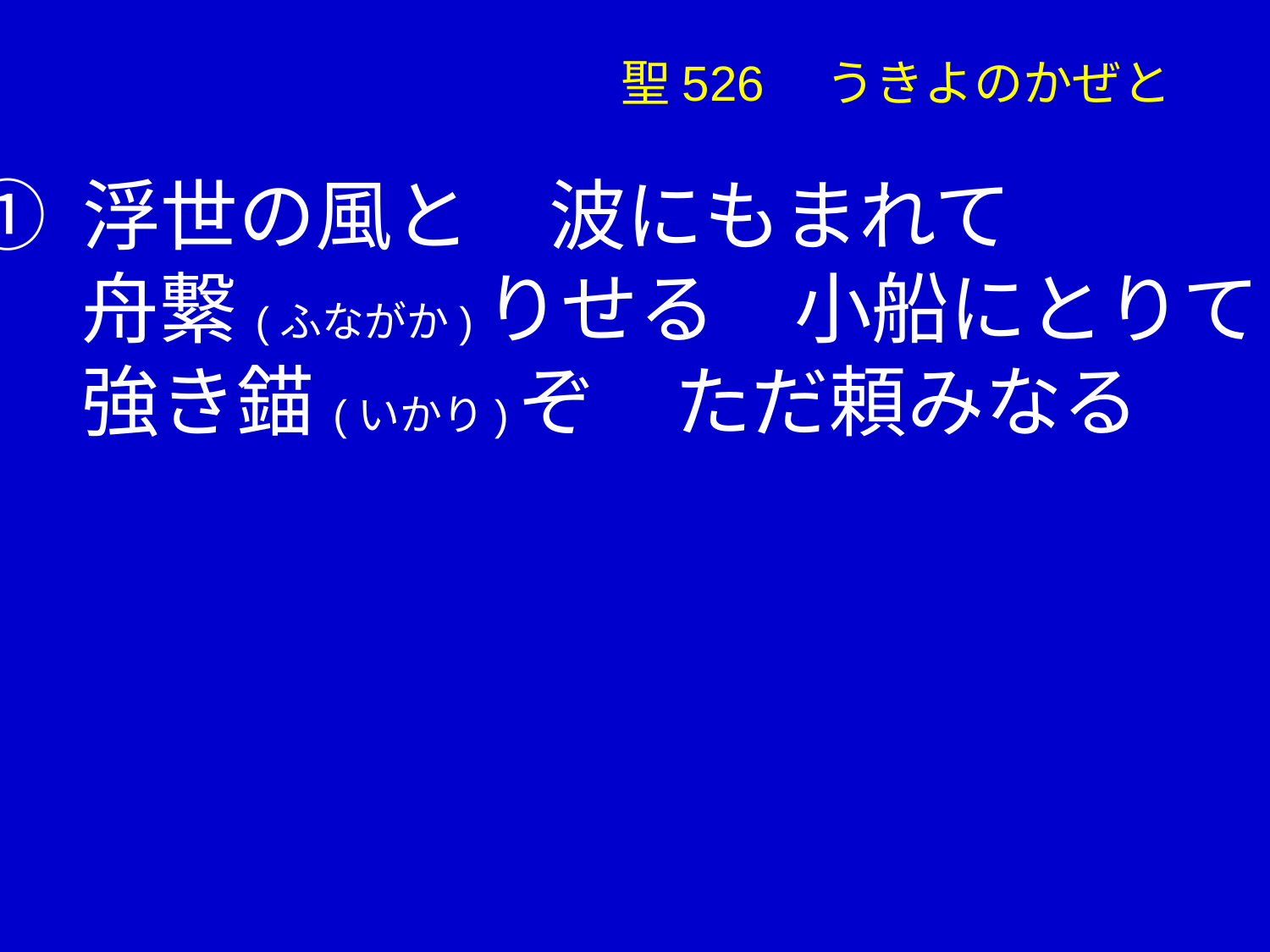

聖526　うきよのかぜと
① 浮世の風と　波にもまれて
　  舟繋(ふながか)りせる　小船にとりて
　  強き錨(いかり)ぞ　ただ頼みなる